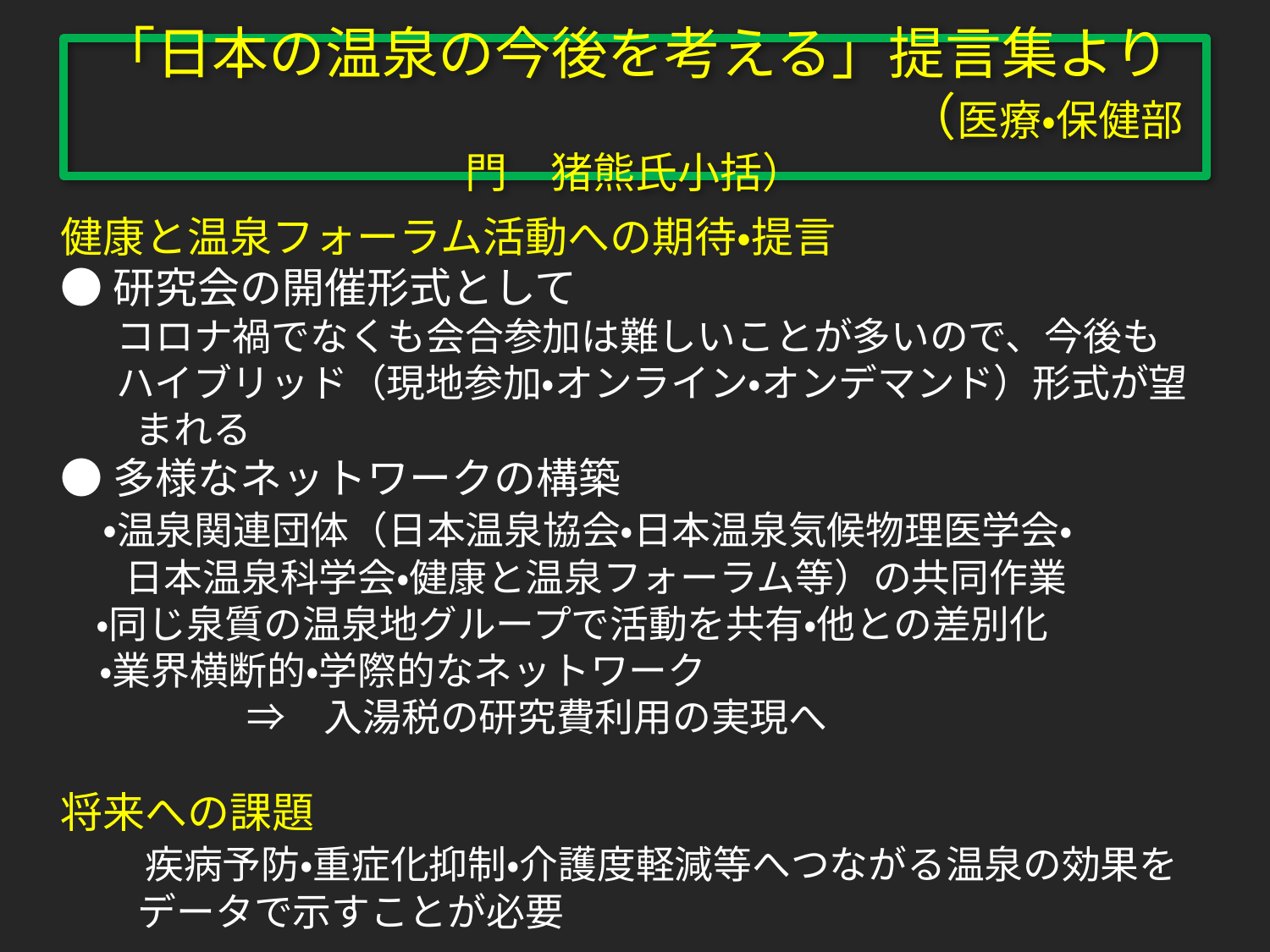

# 「日本の温泉の今後を考える」提言集より 　　　　　　　　　　　　　　　　（医療・保健部門　猪熊氏小括）
健康と温泉フォーラム活動への期待・提言
●研究会の開催形式として
　  コロナ禍でなくも会合参加は難しいことが多いので、今後も
　  ハイブリッド（現地参加・オンライン・オンデマンド）形式が望まれる
●多様なネットワークの構築
　・温泉関連団体（日本温泉協会・日本温泉気候物理医学会・
　   日本温泉科学会・健康と温泉フォーラム等）の共同作業
   ・同じ泉質の温泉地グループで活動を共有・他との差別化
　・業界横断的・学際的なネットワーク
       　　　⇒　入湯税の研究費利用の実現へ

将来への課題
　　疾病予防・重症化抑制・介護度軽減等へつながる温泉の効果を
　　データで示すことが必要